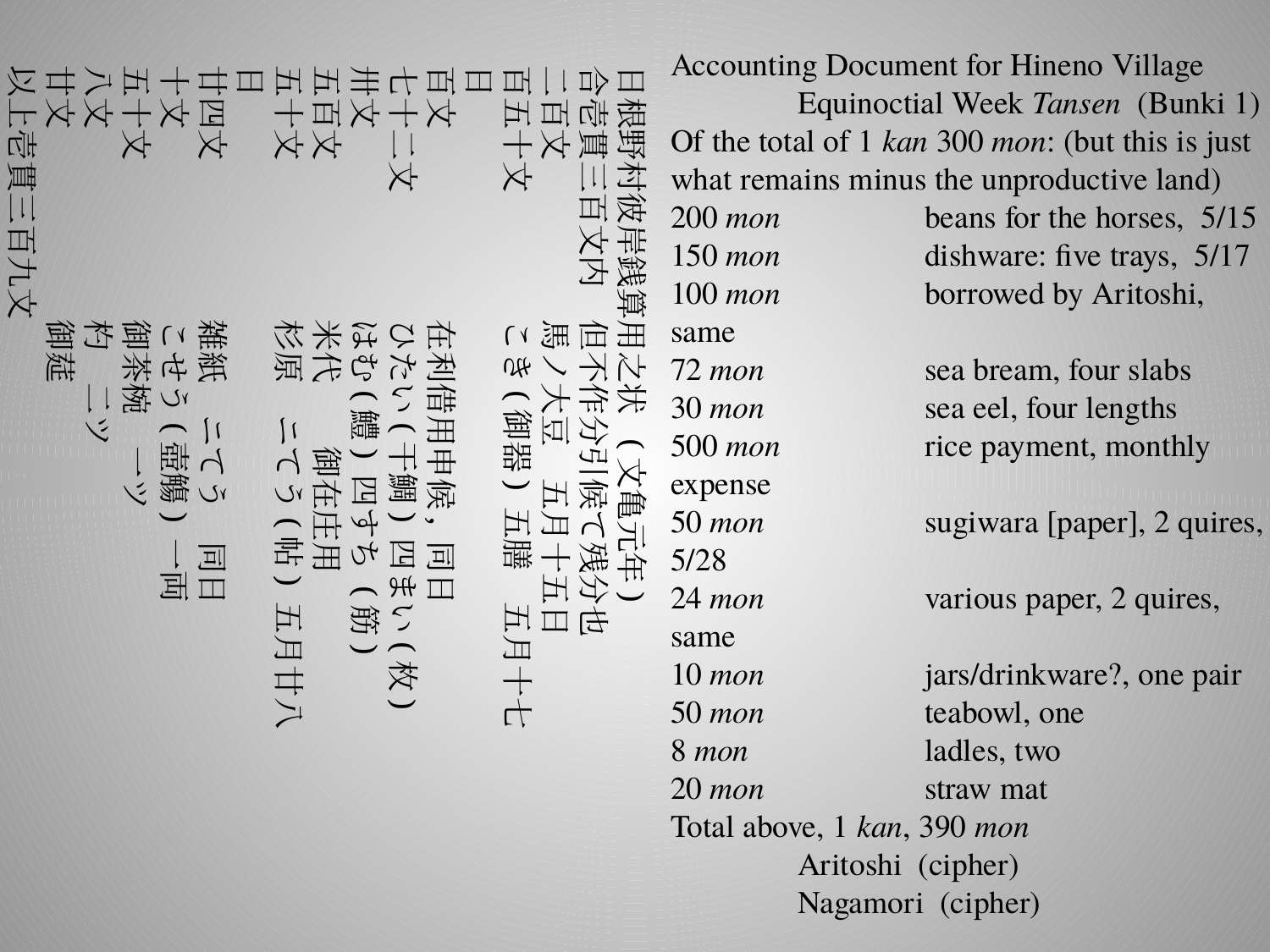

Accounting Document for Hineno Village 　　　	Equinoctial Week Tansen  (Bunki 1)
Of the total of 1 kan 300 mon: (but this is just what remains minus the unproductive land)
200 mon		beans for the horses,  5/15
150 mon		dishware: five trays,  5/17
100 mon 		borrowed by Aritoshi, same
72 mon 		sea bream, four slabs
30 mon 		sea eel, four lengths
500 mon 		rice payment, monthly expense
50 mon 		sugiwara [paper], 2 quires, 5/28
24 mon 		various paper, 2 quires, same
10 mon 		jars/drinkware?, one pair
50 mon 		teabowl, one
8 mon 		ladles, two
20 mon 		straw mat
Total above, 1 kan, 390 mon
	Aritoshi  (cipher)
	Nagamori  (cipher)
日根野村彼岸銭算用之状  (文亀元年)
合壱貫三百文内	但不作分引候て残分也
二百文		馬ノ大豆　五月十五日
百五十文	こき(御器) 五膳　五月十七日
百文		在利借用申候, 同日
七十二文	ひたい(干鯛) 四まい(枚)
卅文		はむ(鱧) 四すち (筋)
五百文		米代	御在庄用
五十文		杉原　ニてう(帖) 五月廿八日
廿四文		雑紙　ニてう　同日
十文		こせう(壺觴) 一両
五十文		御茶椀　一ツ
八文		杓　二ツ
廿文		御莚
以上壱貫三百九文
	(石井) 在利 (花押)
	(信濃小路) 長盛 (花押）